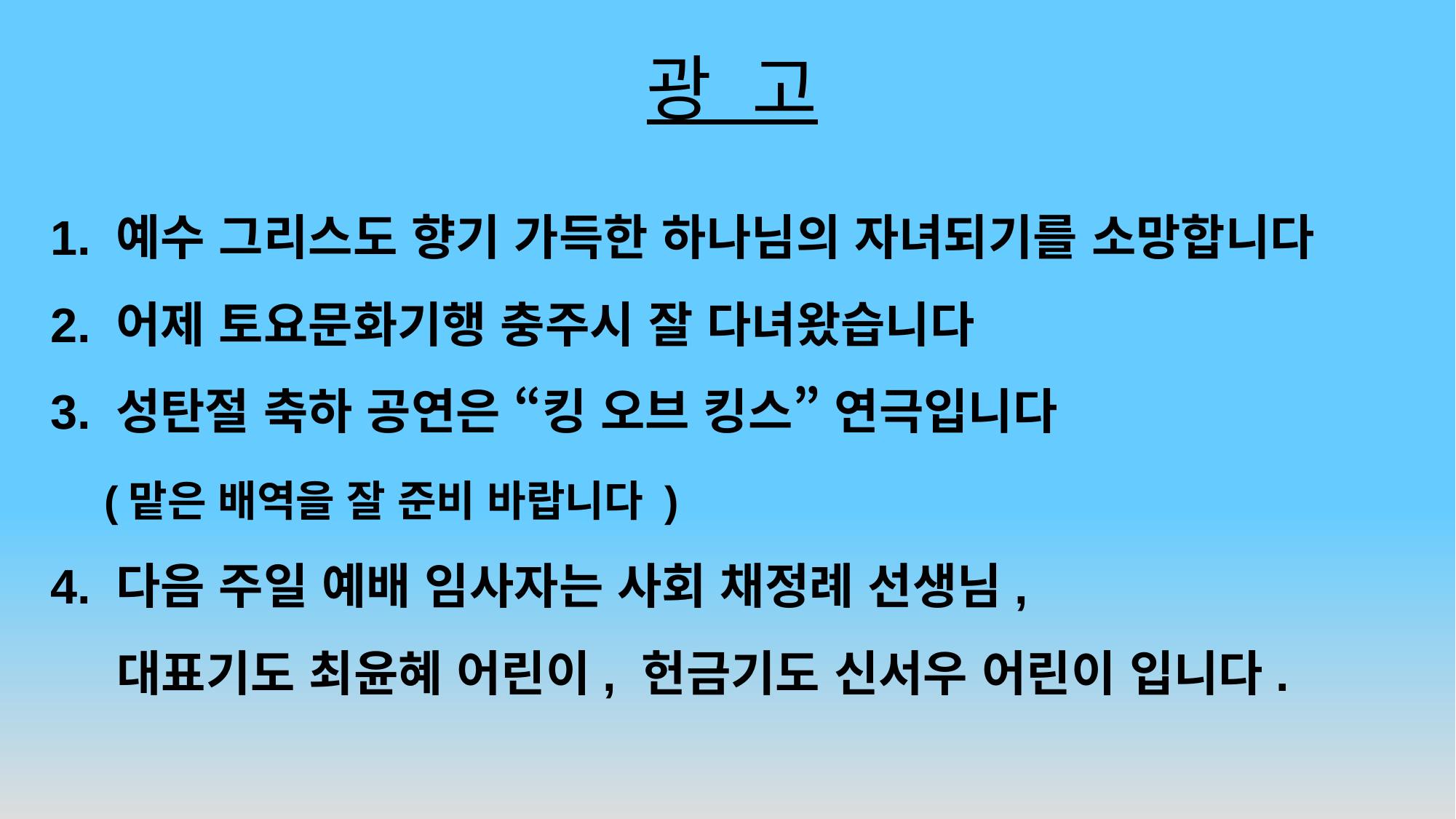

# 광  고
1. 예수 그리스도 향기 가득한 하나님의 자녀되기를 소망합니다
2. 어제 토요문화기행 충주시 잘 다녀왔습니다
3. 성탄절 축하 공연은 “킹 오브 킹스” 연극입니다
    (맡은 배역을 잘 준비 바랍니다 )
4. 다음 주일 예배 임사자는 사회 채정례 선생님,
    대표기도 최윤혜 어린이, 헌금기도 신서우 어린이 입니다.